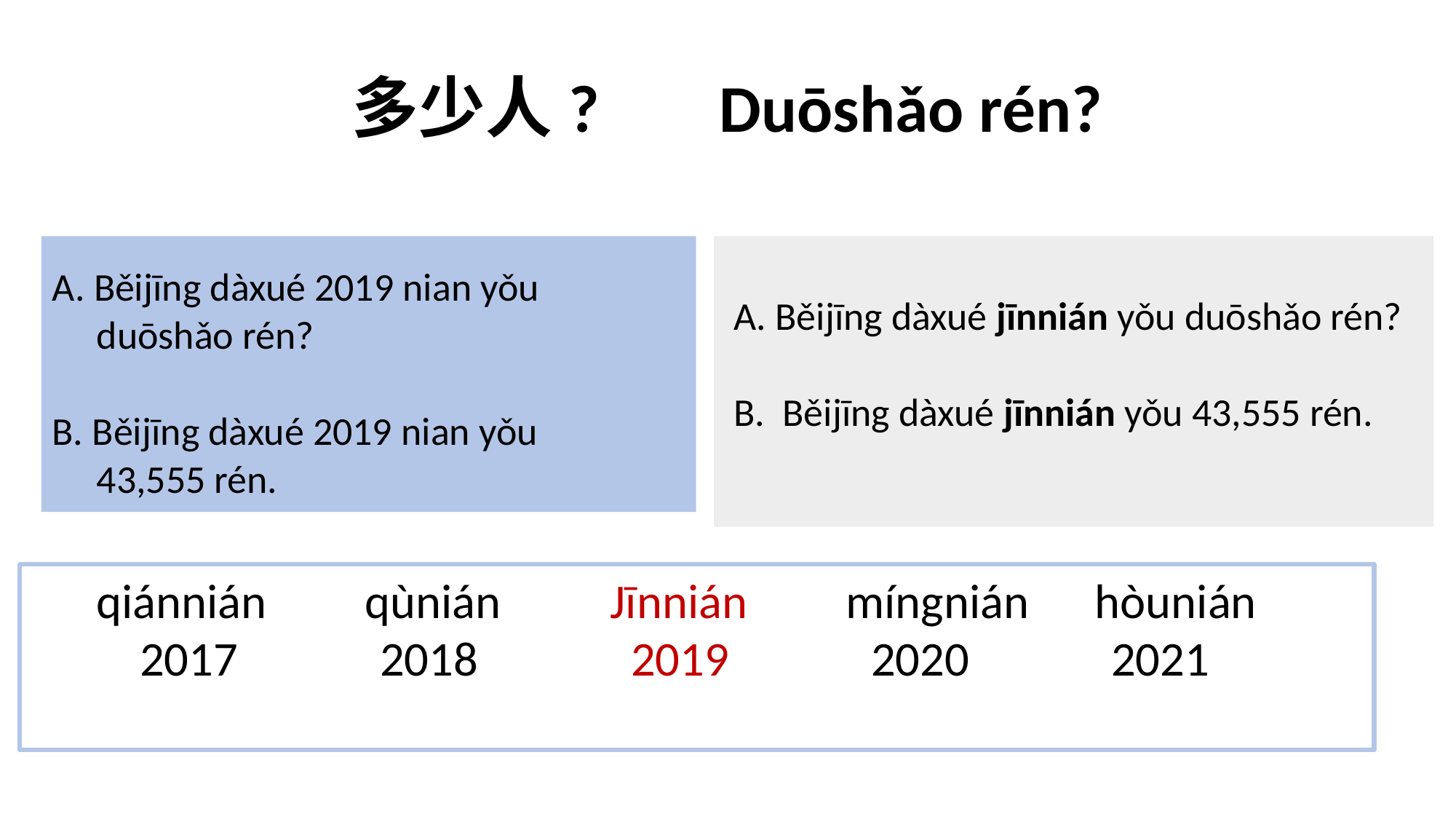

# 多少人?        Duōshǎo rén?
A. Běijīng dàxué 2019 nian yǒu
     duōshǎo rén?

B. Běijīng dàxué 2019 nian yǒu
     43,555 rén.

 A. Běijīng dàxué jīnnián yǒu duōshǎo rén?

 B.  Běijīng dàxué jīnnián yǒu 43,555 rén.
      qiánnián         qùnián          Jīnnián         míngnián      hòunián
          2017             2018              2019             2020             2021